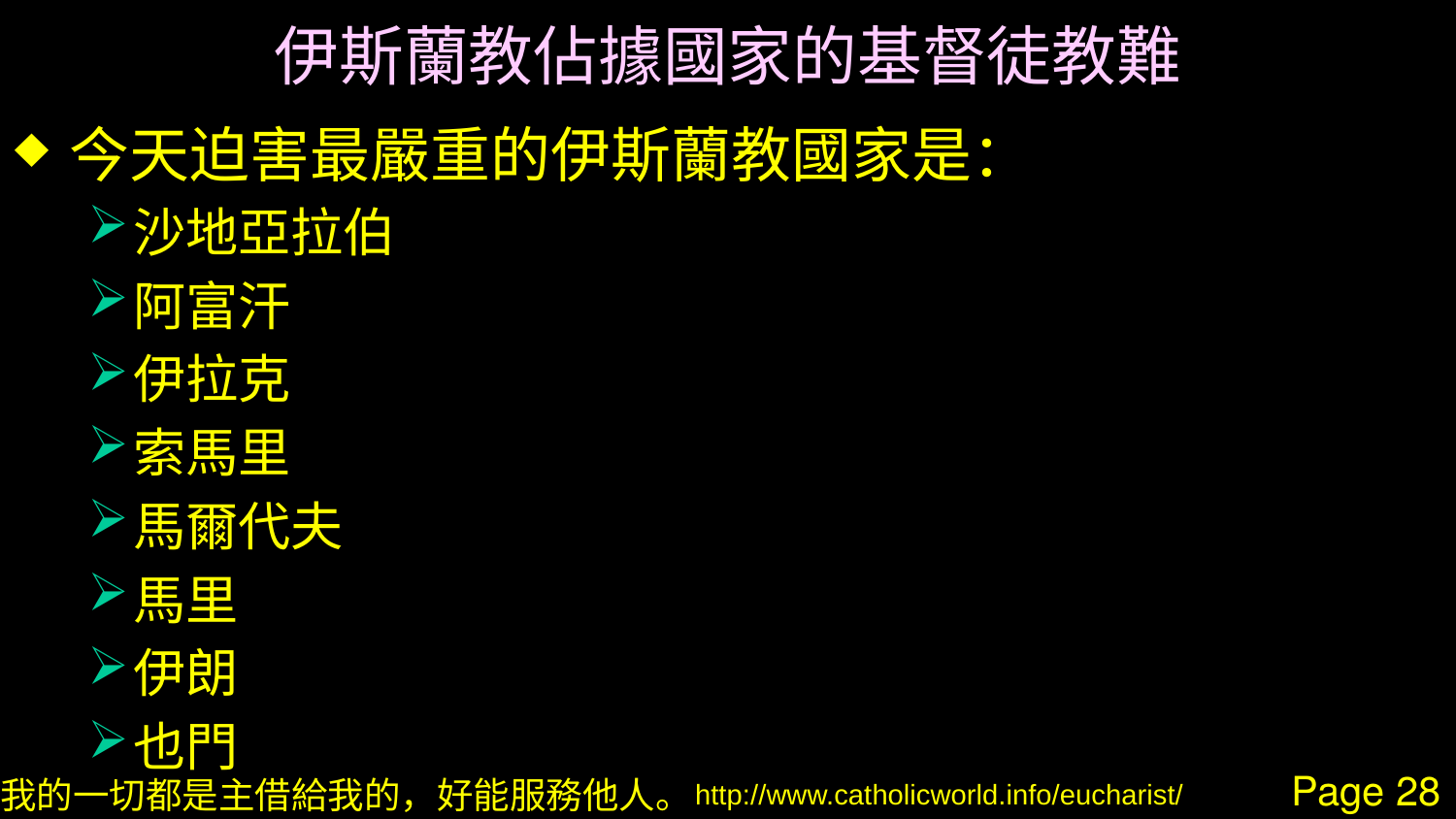

# 伊斯蘭教佔據國家的基督徒教難
今天迫害最嚴重的伊斯蘭教國家是：
沙地亞拉伯
阿富汗
伊拉克
索馬里
馬爾代夫
馬里
伊朗
也門